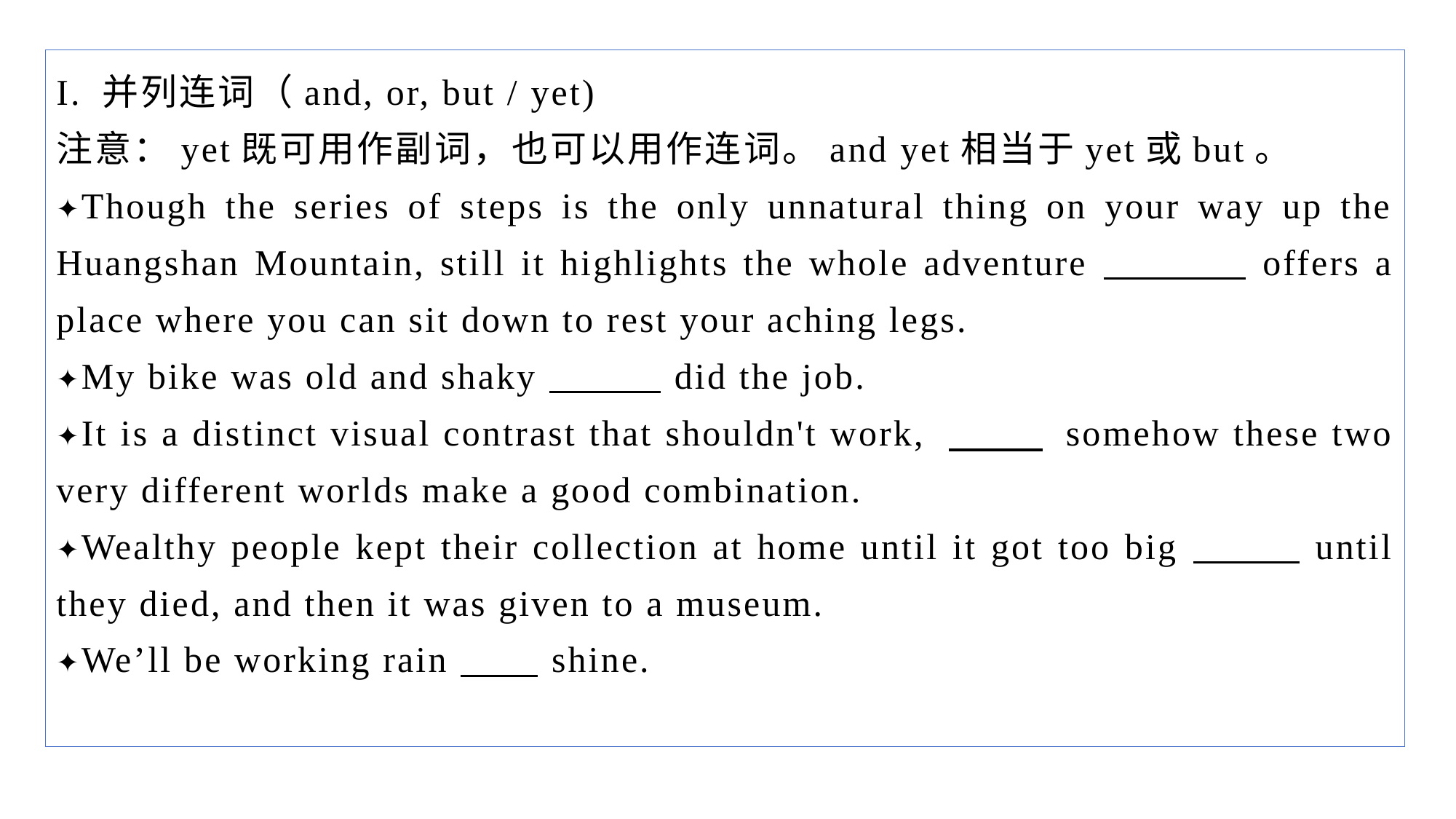

I. 并列连词（and, or, but / yet)
注意：yet既可用作副词，也可以用作连词。and yet相当于yet或but。
✦Though the series of steps is the only unnatural thing on your way up the Huangshan Mountain, still it highlights the whole adventure            offers a place where you can sit down to rest your aching legs.
✦My bike was old and shaky            did the job.
✦It is a distinct visual contrast that shouldn't work, 　      somehow these two very different worlds make a good combination.
✦Wealthy people kept their collection at home until it got too big          until they died, and then it was given to a museum.
✦We’ll be working rain         shine.